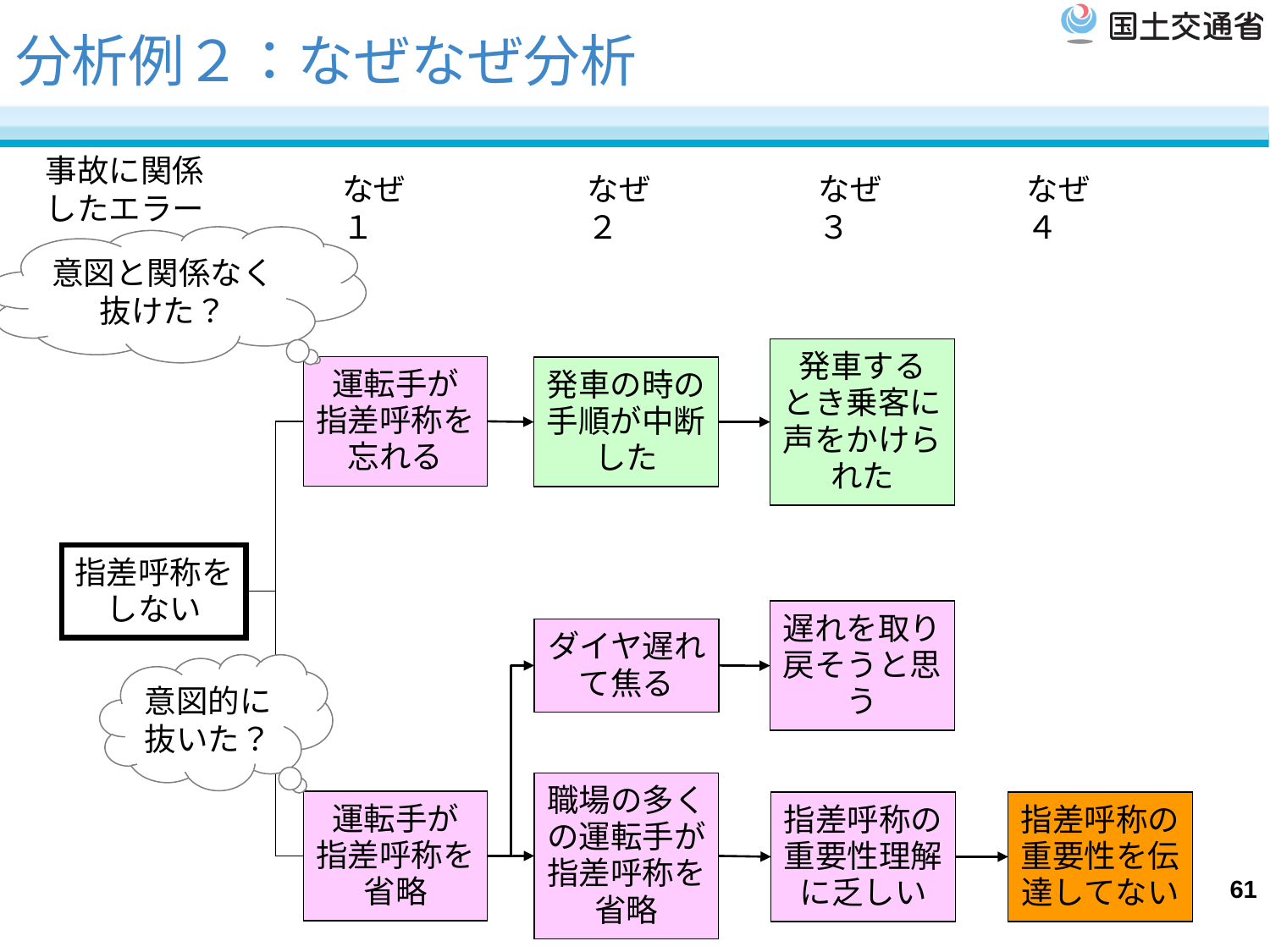

# 分析例２：なぜなぜ分析
事故に関係したエラー
なぜ１
なぜ２
なぜ３
なぜ４
意図と関係なく
抜けた？
発車する
とき乗客に
声をかけられた
運転手が
指差呼称を
忘れる
発車の時の手順が中断した
指差呼称をしない
ダイヤ遅れて焦る
遅れを取り戻そうと思う
意図的に
抜いた？
職場の多くの運転手が指差呼称を省略
運転手が
指差呼称を省略
指差呼称の重要性理解に乏しい
指差呼称の重要性を伝達してない
61